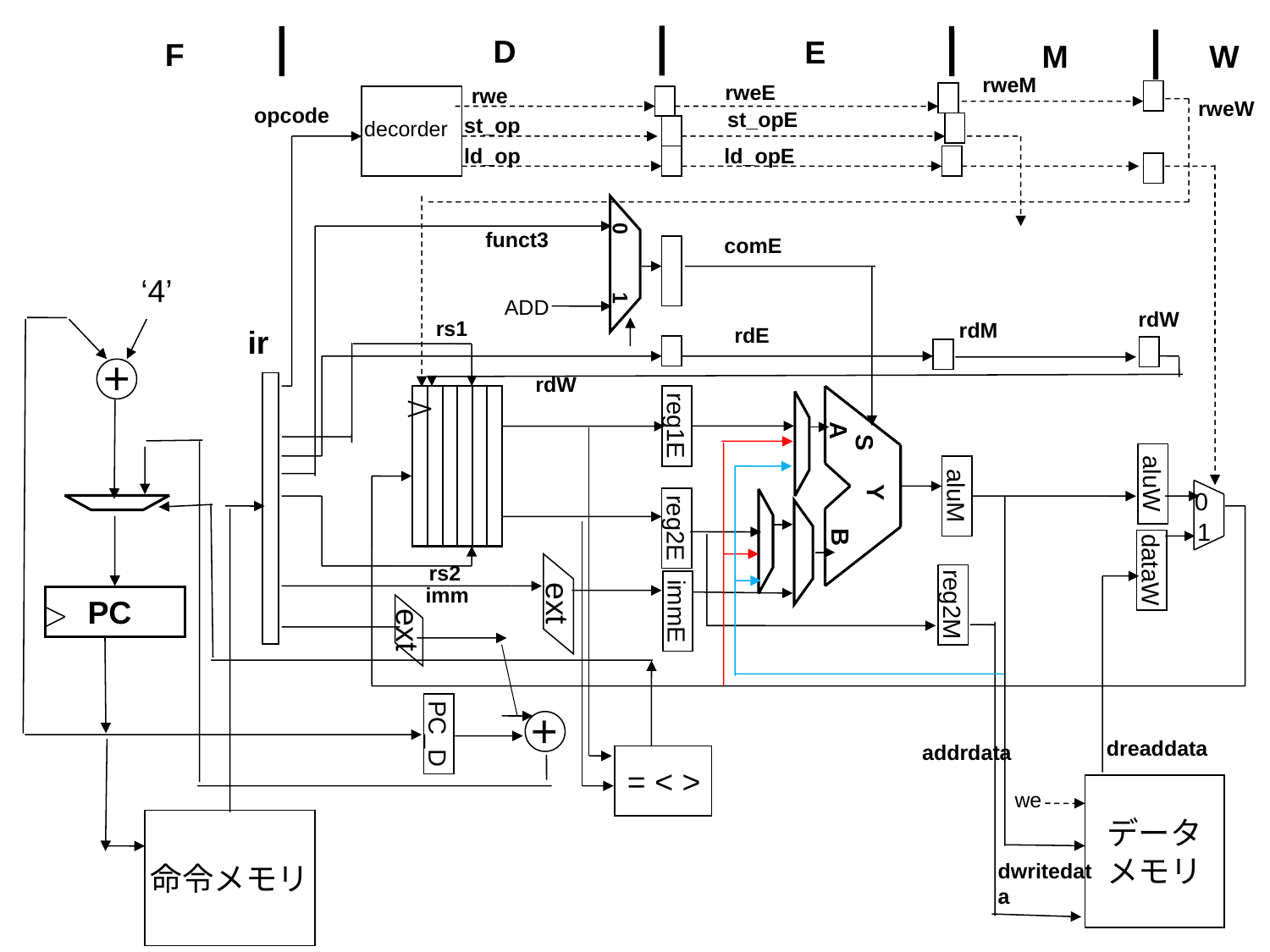

D

E

F

M
W
rweM
rweE
rwe

rweW
opcode

st_opE

st_op

decorder

ld_op

ld_opE

funct3
0

comE

‘4’

ADD
1
rdW

rs1
rdM
ir
rdE

＋
rdW

A
reg1E

S

aluW
Y

0

1
aluM

reg2E
B

rs2

dataW

imm

PC

ext
reg2M

immE

ext

＋

PC_D
dreaddata
addrdata

= < >

データ
メモリ
we

命令メモリ

dwritedata